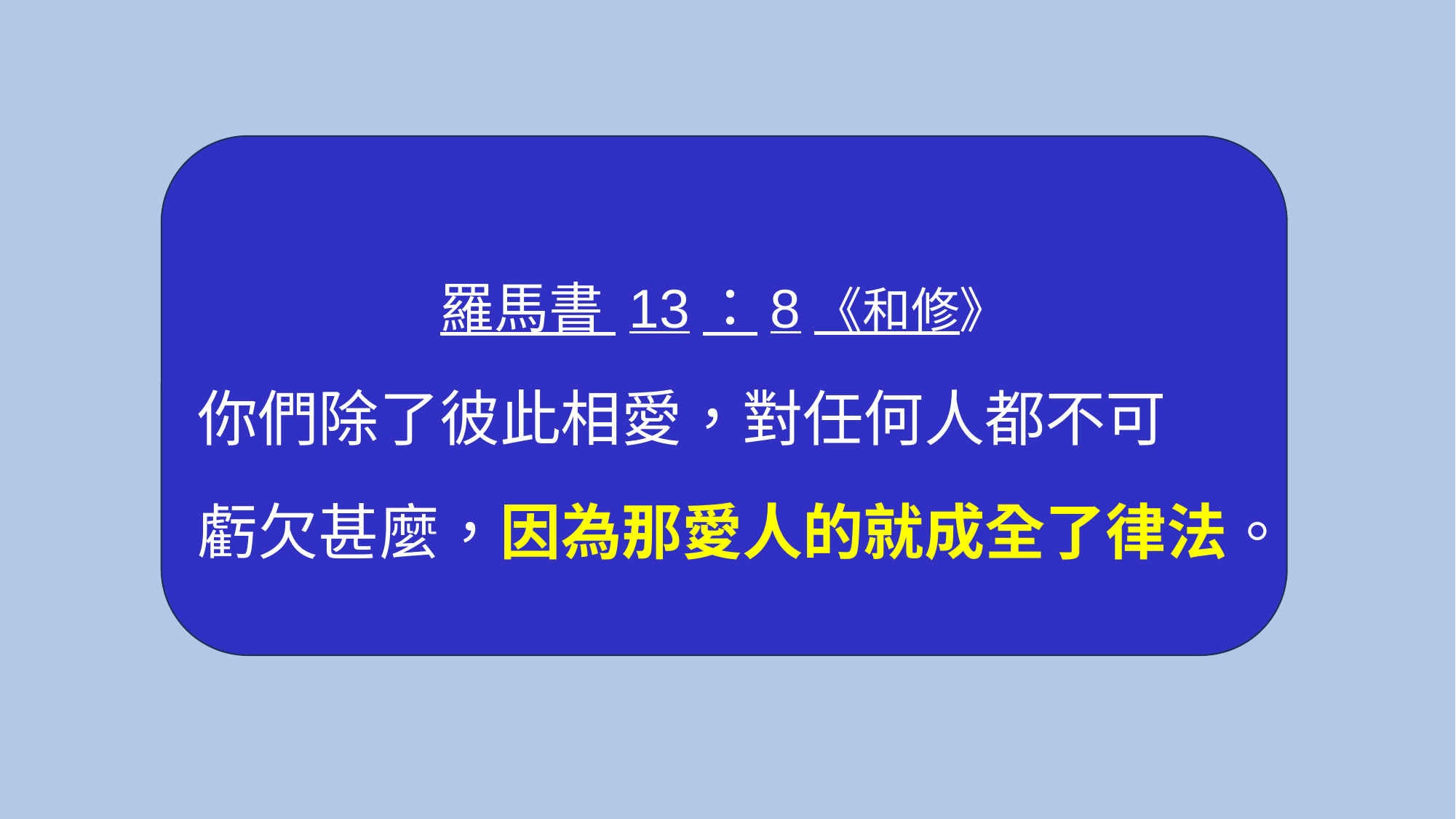

羅馬書 13：8《和修》
你們除了彼此相愛，對任何人都不可
虧欠甚麼，因為那愛人的就成全了律法。